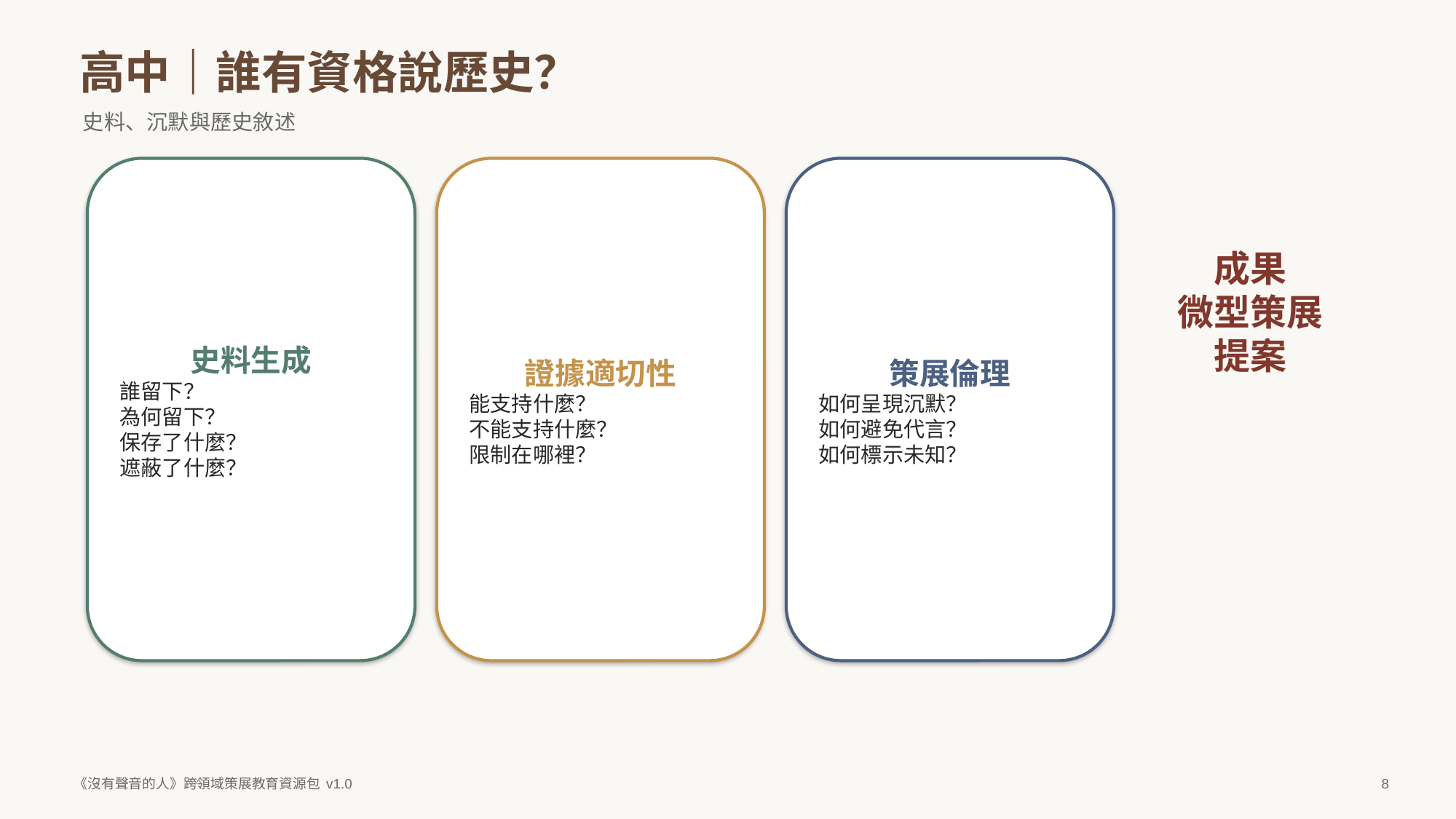

高中｜誰有資格說歷史？
史料、沉默與歷史敘述
史料生成
誰留下？
為何留下？
保存了什麼？
遮蔽了什麼？
證據適切性
能支持什麼？
不能支持什麼？
限制在哪裡？
策展倫理
如何呈現沉默？
如何避免代言？
如何標示未知？
成果
微型策展
提案
《沒有聲音的人》跨領域策展教育資源包 v1.0
8